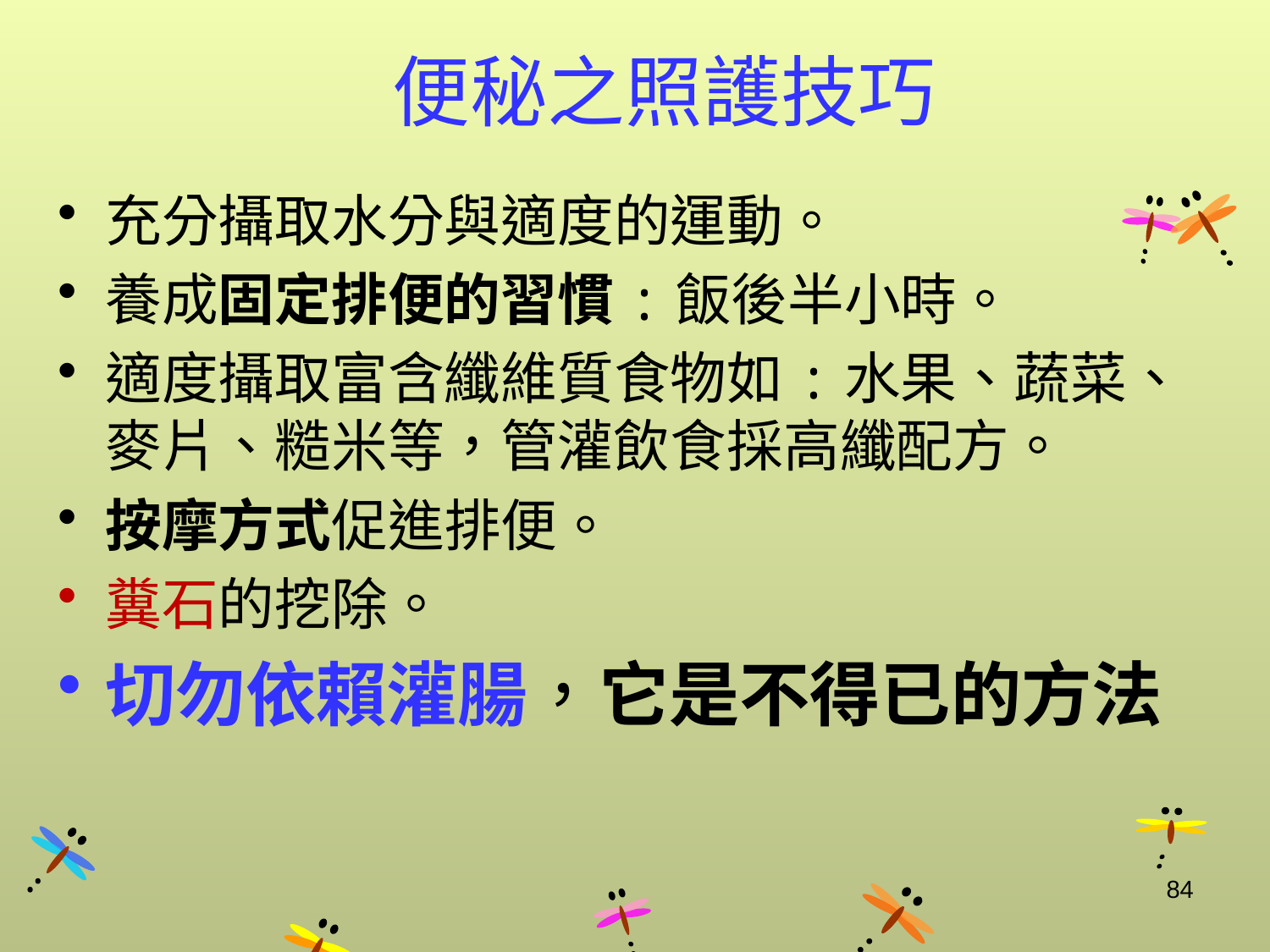

# 便秘之照護技巧
充分攝取水分與適度的運動。
養成固定排便的習慣:飯後半小時。
適度攝取富含纖維質食物如:水果、蔬菜、麥片、糙米等，管灌飲食採高纖配方。
按摩方式促進排便。
糞石的挖除。
切勿依賴灌腸，它是不得已的方法

84